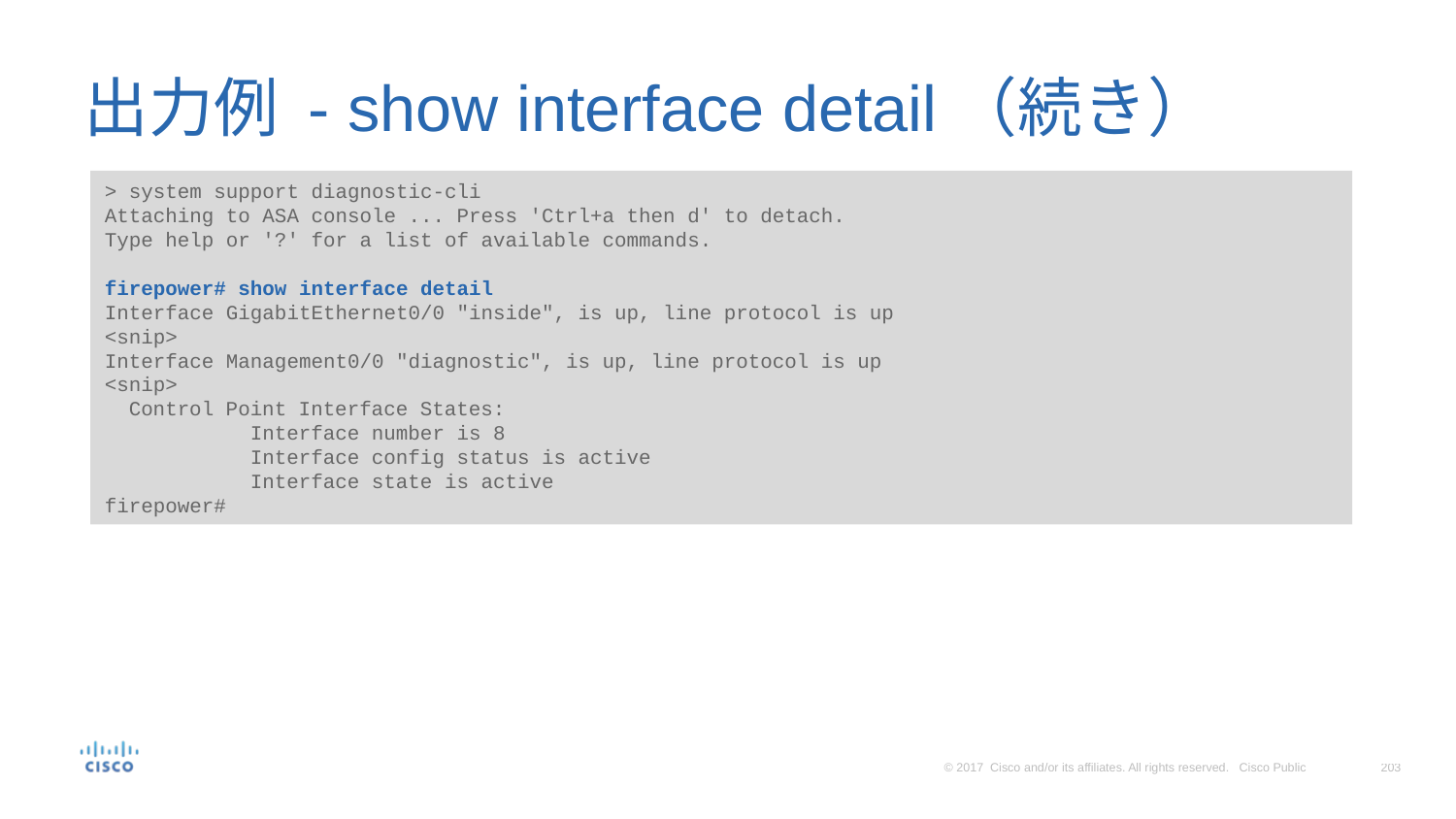

# 出力例 - show interface detail（続き）
> system support diagnostic-cli
Attaching to ASA console ... Press 'Ctrl+a then d' to detach.
Type help or '?' for a list of available commands.

firepower# show interface detail
Interface GigabitEthernet0/0 "inside", is up, line protocol is up
<snip>
Interface Management0/0 "diagnostic", is up, line protocol is up
<snip>
  Control Point Interface States:
	Interface number is 8
	Interface config status is active
	Interface state is active
firepower#